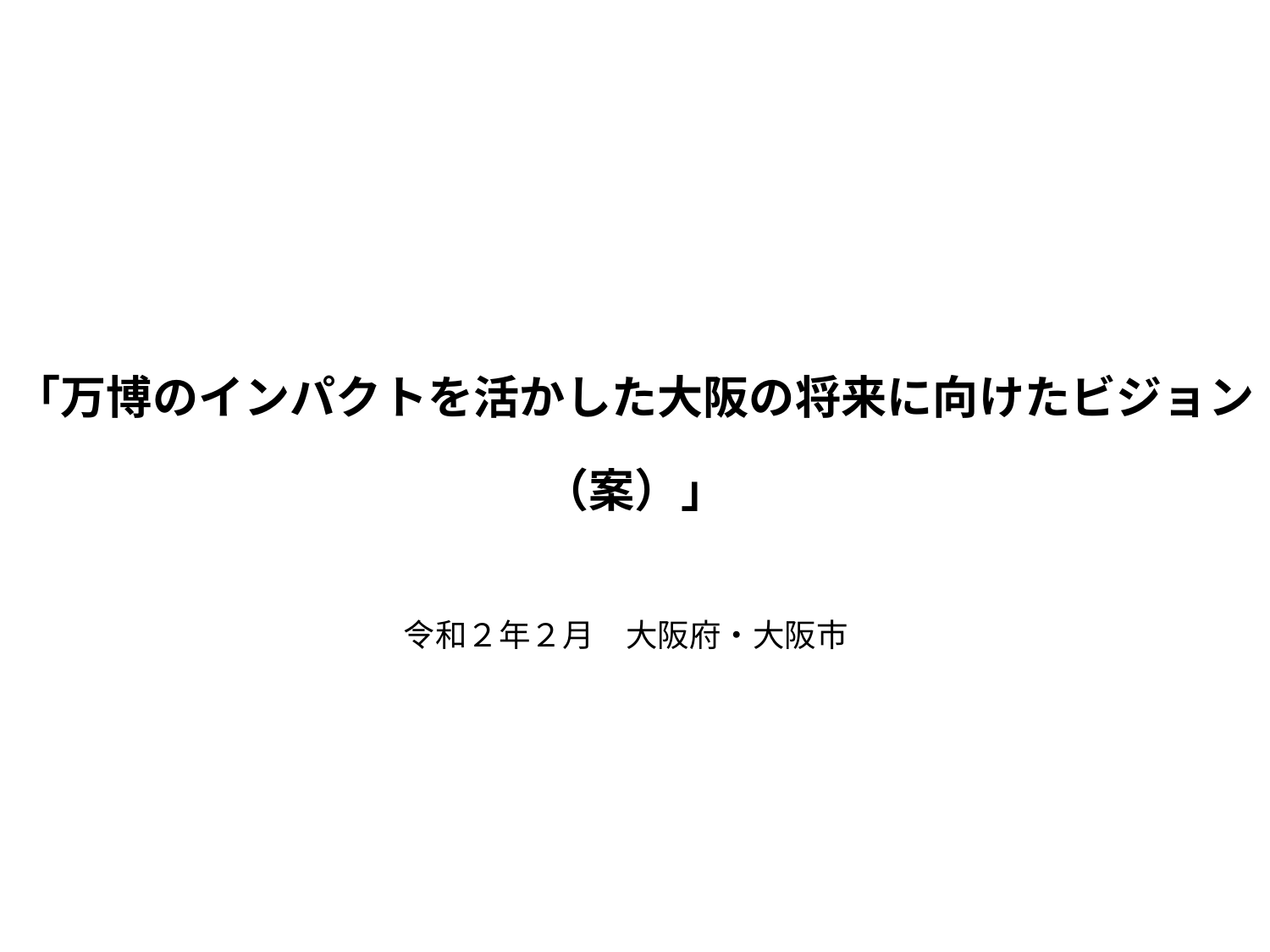

「万博のインパクトを活かした大阪の将来に向けたビジョン（案）」
令和２年２月　大阪府・大阪市